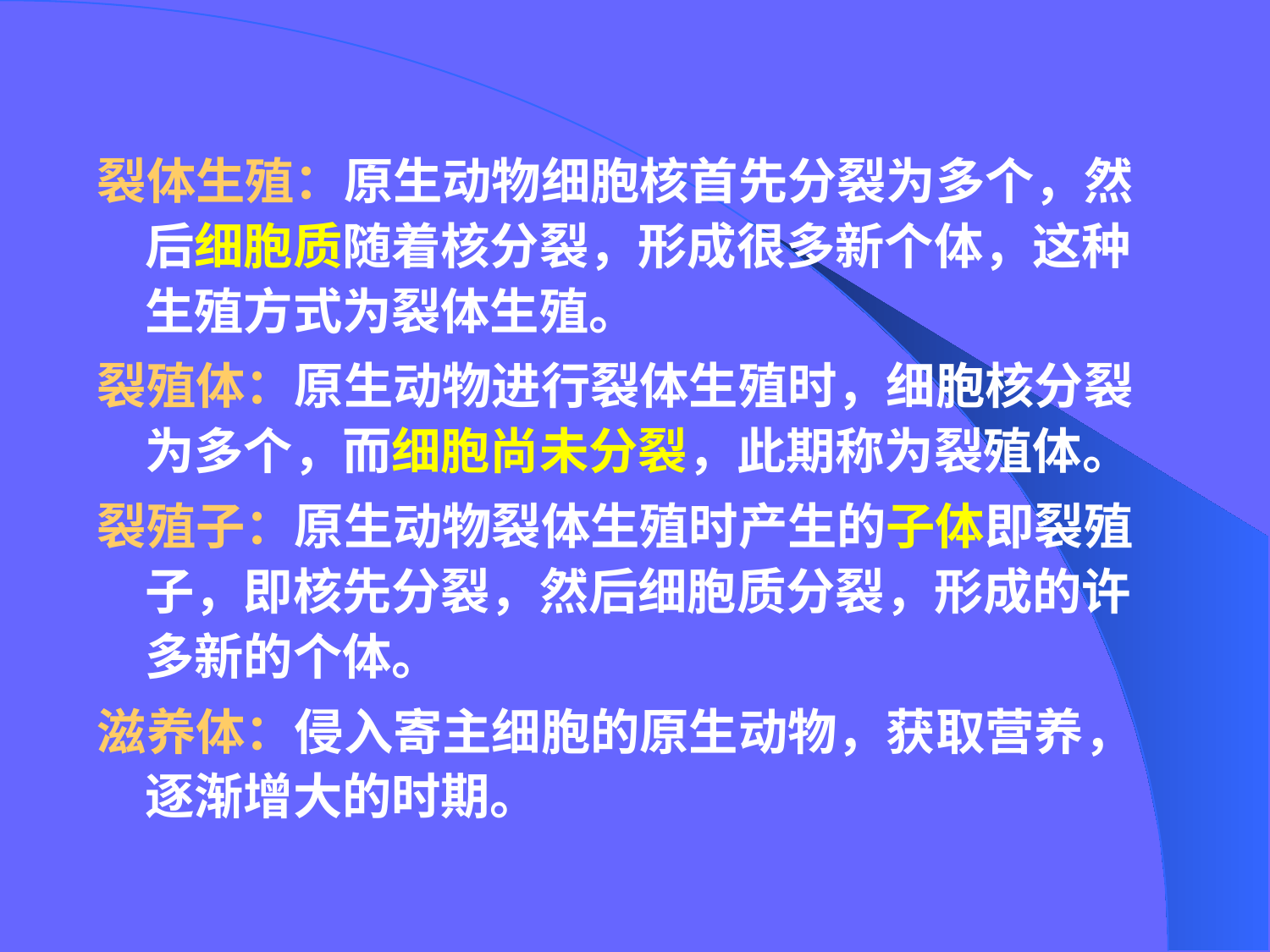

裂体生殖：原生动物细胞核首先分裂为多个，然后细胞质随着核分裂，形成很多新个体，这种生殖方式为裂体生殖。
裂殖体：原生动物进行裂体生殖时，细胞核分裂为多个，而细胞尚未分裂，此期称为裂殖体。
裂殖子：原生动物裂体生殖时产生的子体即裂殖子，即核先分裂，然后细胞质分裂，形成的许多新的个体。
滋养体：侵入寄主细胞的原生动物，获取营养，逐渐增大的时期。